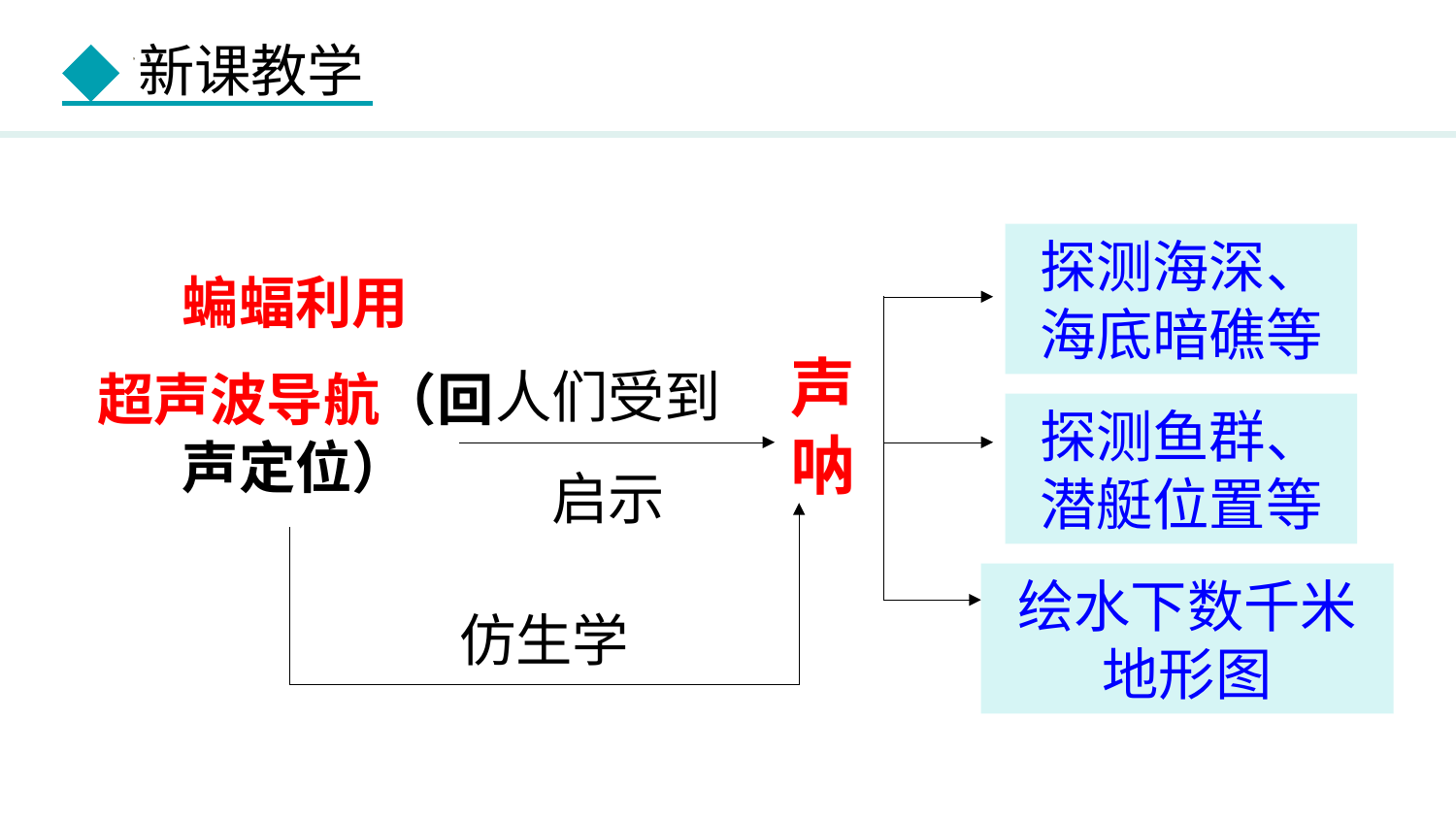

探测海深、海底暗礁等
蝙蝠利用
超声波导航（回声定位）

人们受到启示
声呐
探测鱼群、潜艇位置等
绘水下数千米地形图
仿生学